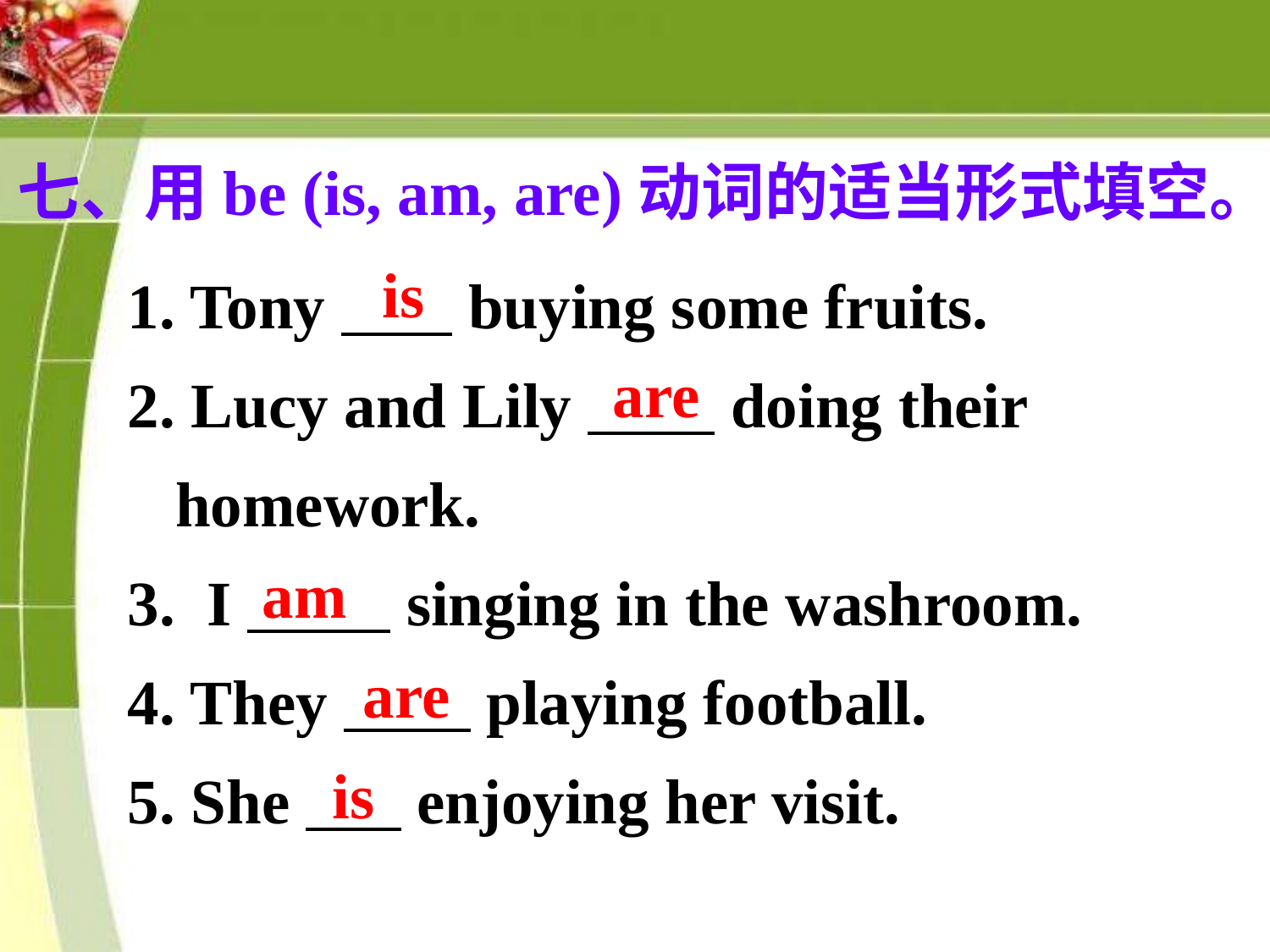

七、用be (is, am, are)动词的适当形式填空。
1. Tony         buying some fruits.
2. Lucy and Lily          doing their homework.
3.  I           singing in the washroom.
4. They          playing football.
5. She        enjoying her visit.
is
are
am
are
is